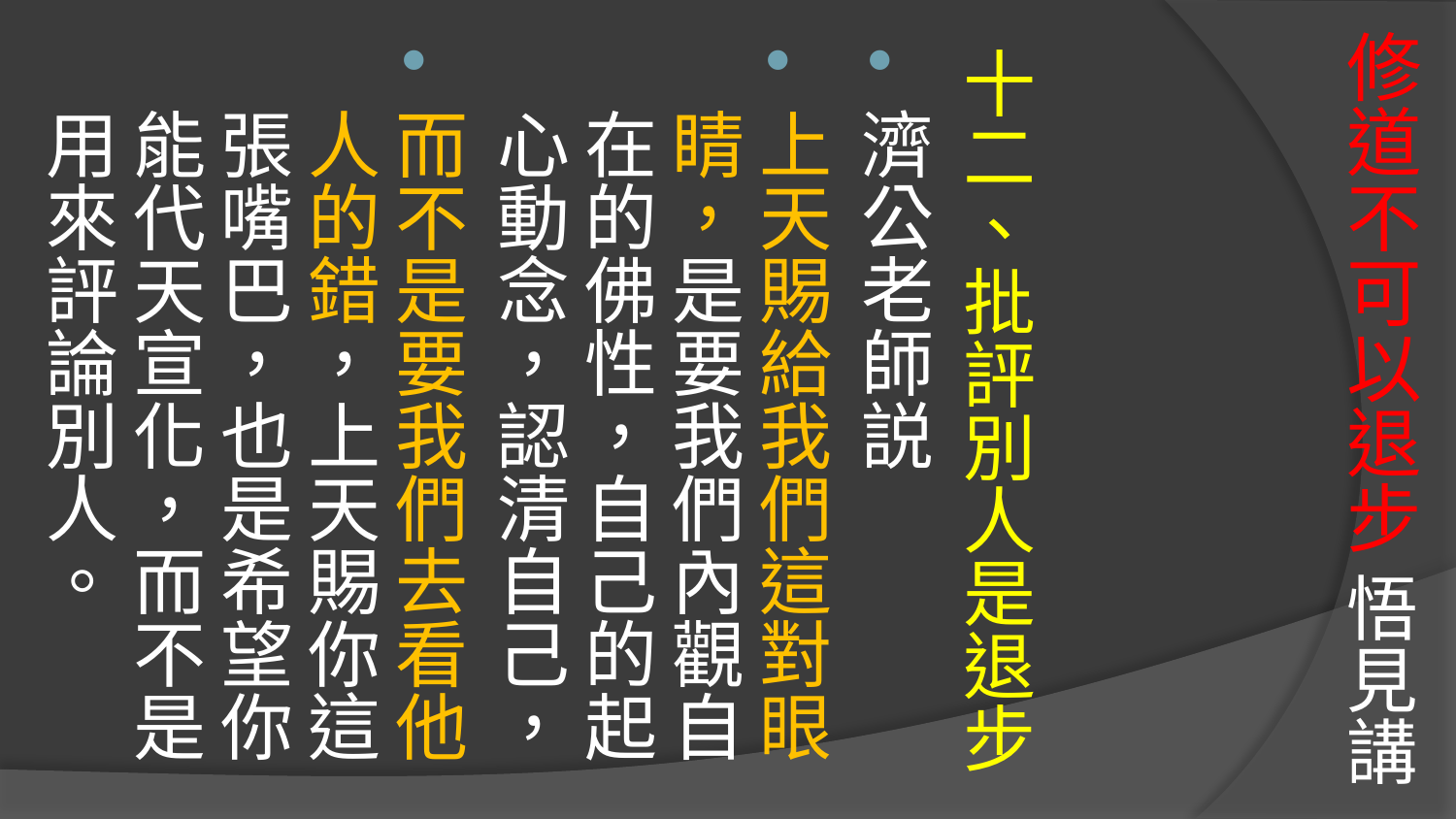

# 修道不可以退步 悟見講
十二、批評別人是退步
濟公老師説
上天賜給我們這對眼睛，是要我們內觀自在的佛性，自己的起心動念，認清自己，
而不是要我們去看他人的錯，上天賜你這張嘴巴，也是希望你能代天宣化，而不是用來評論別人。